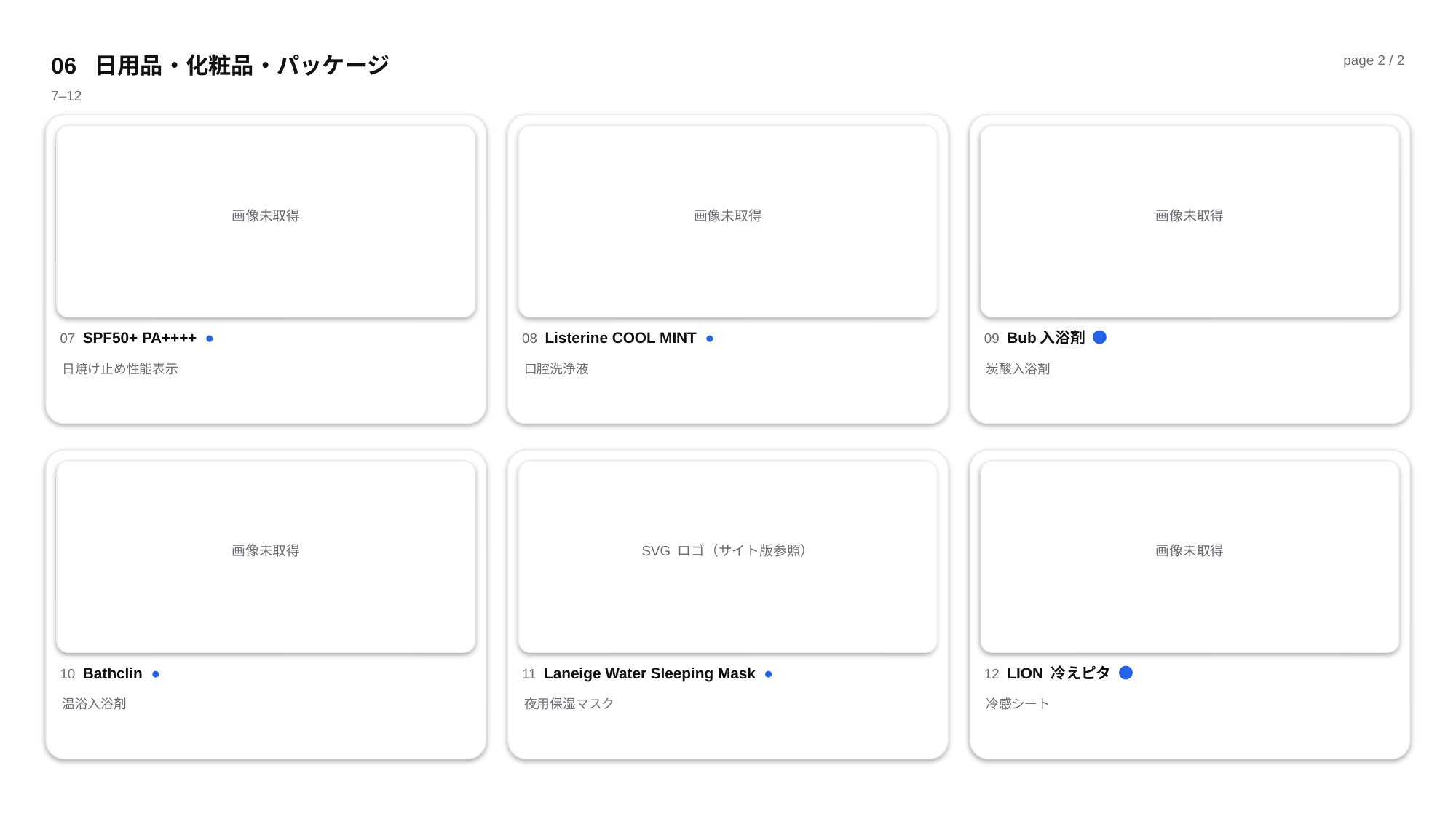

06  日用品・化粧品・パッケージ
page 2 / 2
7–12

画像未取得
画像未取得
画像未取得
07  SPF50+ PA++++  ●
08  Listerine COOL MINT  ●
09  Bub入浴剤  ●
日焼け止め性能表示
口腔洗浄液
炭酸入浴剤

画像未取得
SVG ロゴ（サイト版参照）
画像未取得
10  Bathclin  ●
11  Laneige Water Sleeping Mask  ●
12  LION 冷えピタ  ●
温浴入浴剤
夜用保湿マスク
冷感シート